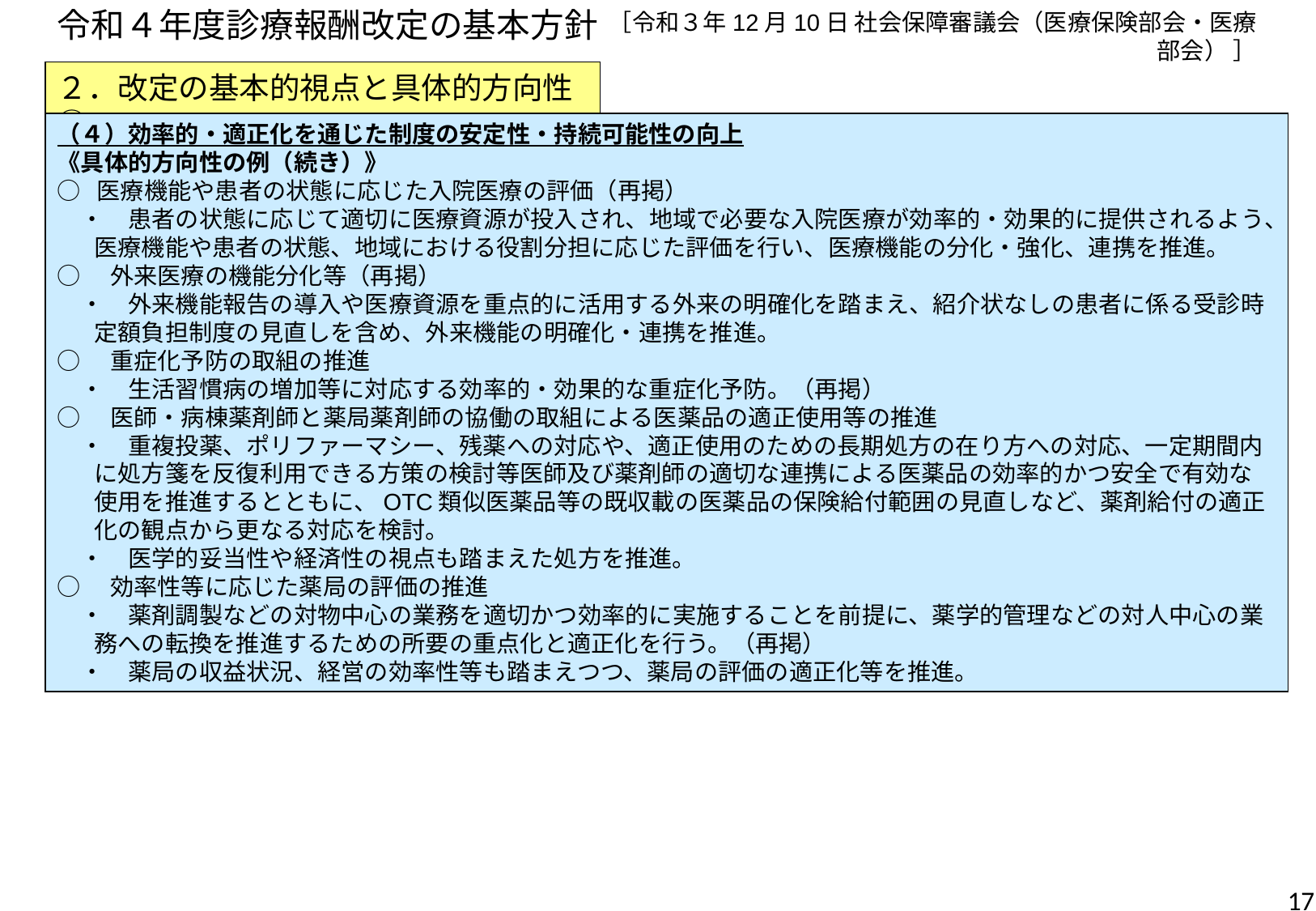

# 令和４年度診療報酬改定の基本方針
［令和３年12月10日 社会保障審議会（医療保険部会・医療部会） ］
２．改定の基本的視点と具体的方向性⑧
（４）効率的・適正化を通じた制度の安定性・持続可能性の向上
《具体的方向性の例（続き）》
○  医療機能や患者の状態に応じた入院医療の評価（再掲）
　・　患者の状態に応じて適切に医療資源が投入され、地域で必要な入院医療が効率的・効果的に提供されるよう、
      医療機能や患者の状態、地域における役割分担に応じた評価を行い、医療機能の分化・強化、連携を推進。
○　外来医療の機能分化等（再掲）
　・　外来機能報告の導入や医療資源を重点的に活用する外来の明確化を踏まえ、紹介状なしの患者に係る受診時
      定額負担制度の見直しを含め、外来機能の明確化・連携を推進。
○　重症化予防の取組の推進
　・　生活習慣病の増加等に対応する効率的・効果的な重症化予防。（再掲）
○　医師・病棟薬剤師と薬局薬剤師の協働の取組による医薬品の適正使用等の推進
　・　重複投薬、ポリファーマシー、残薬への対応や、適正使用のための長期処方の在り方への対応、一定期間内
      に処方箋を反復利用できる方策の検討等医師及び薬剤師の適切な連携による医薬品の効率的かつ安全で有効な
      使用を推進するとともに、OTC類似医薬品等の既収載の医薬品の保険給付範囲の見直しなど、薬剤給付の適正
      化の観点から更なる対応を検討。
　・　医学的妥当性や経済性の視点も踏まえた処方を推進。
○　効率性等に応じた薬局の評価の推進
　・　薬剤調製などの対物中心の業務を適切かつ効率的に実施することを前提に、薬学的管理などの対人中心の業
      務への転換を推進するための所要の重点化と適正化を行う。（再掲）
　・　薬局の収益状況、経営の効率性等も踏まえつつ、薬局の評価の適正化等を推進。
17